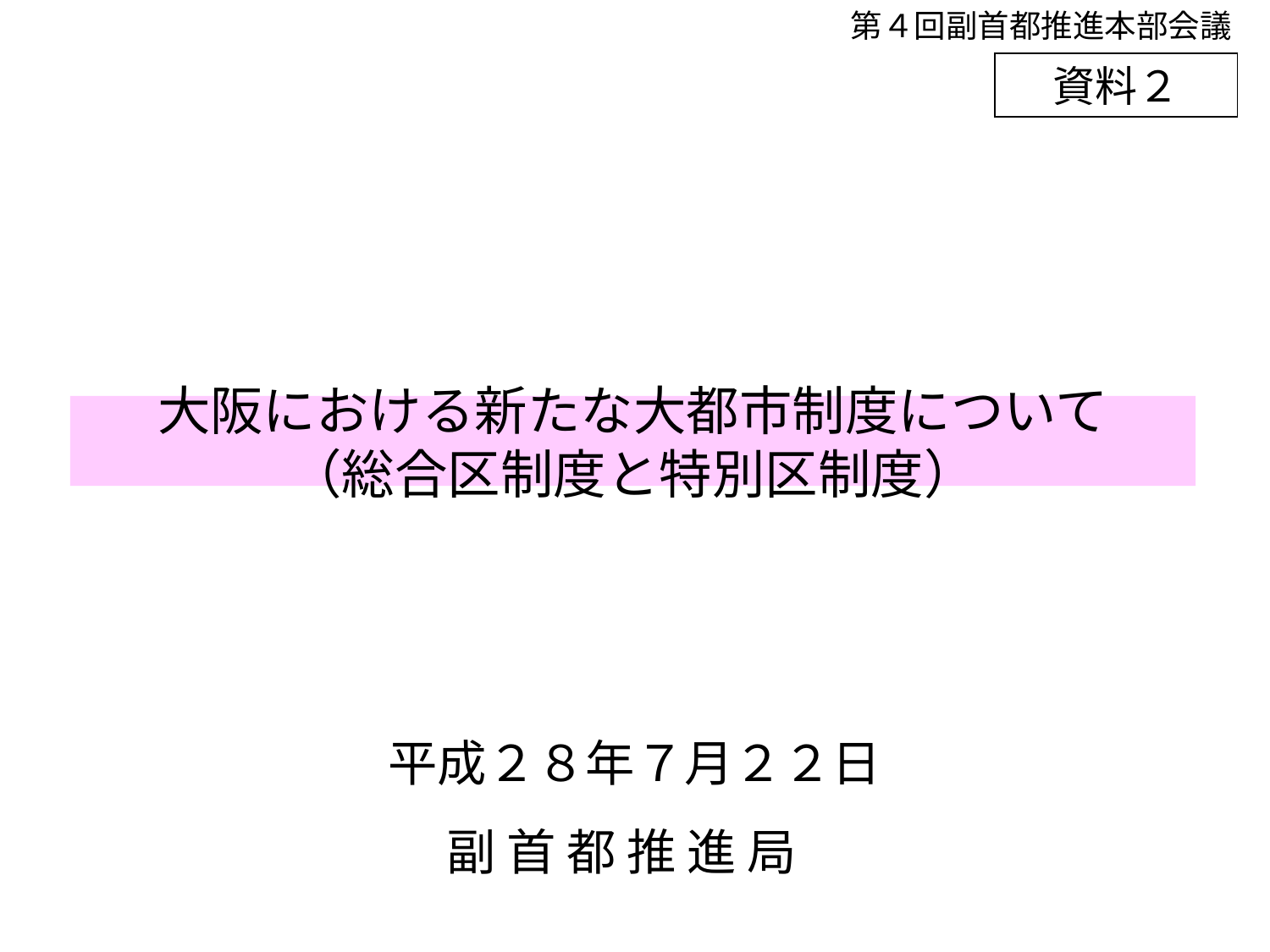

第４回副首都推進本部会議
資料２
大阪における新たな大都市制度について
（総合区制度と特別区制度）
平成２８年７月２２日

 副 首 都 推 進 局